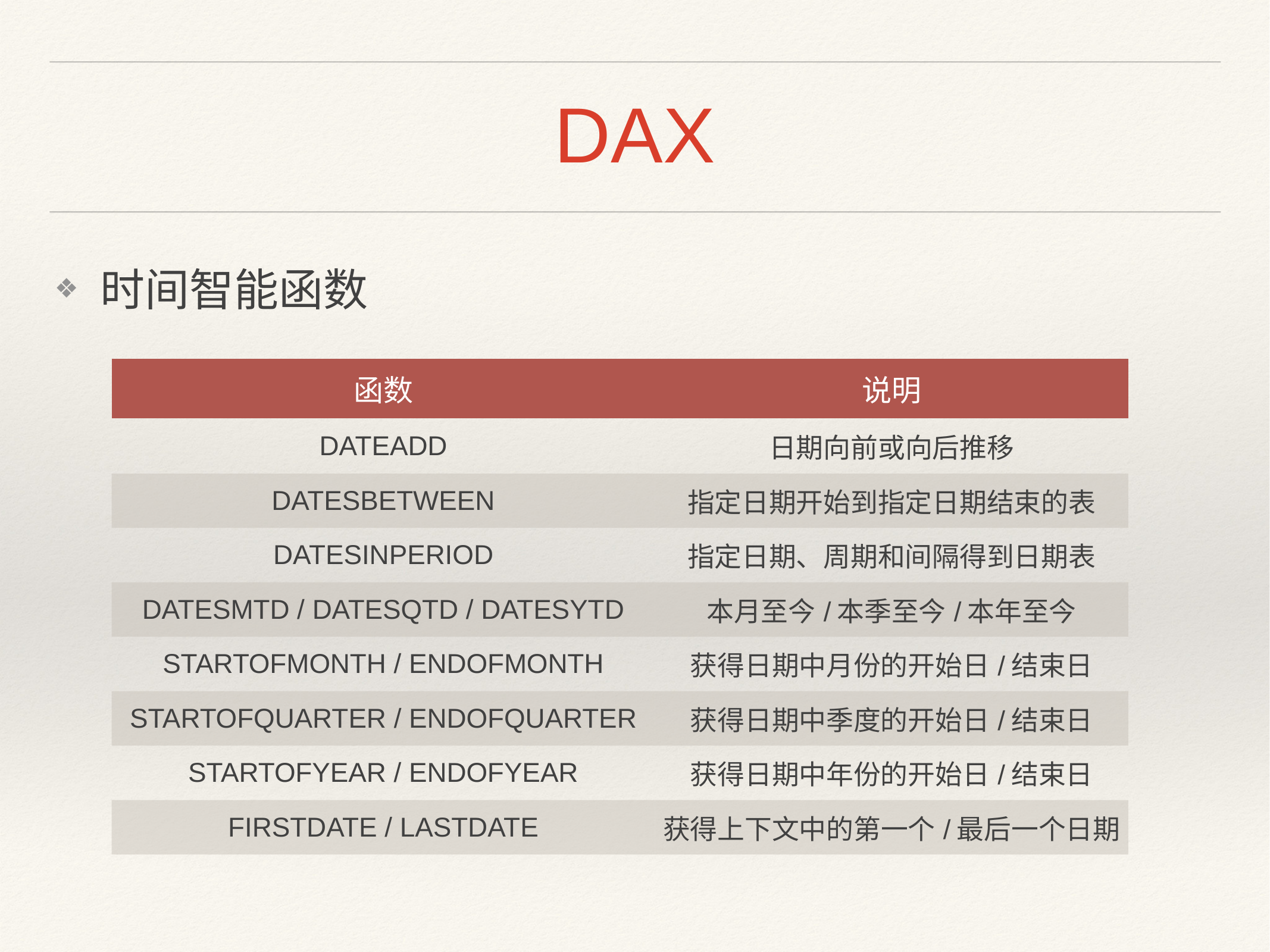

# DAX
时间智能函数
| 函数 | 说明 |
| --- | --- |
| DATEADD | 日期向前或向后推移 |
| DATESBETWEEN | 指定日期开始到指定日期结束的表 |
| DATESINPERIOD | 指定日期、周期和间隔得到日期表 |
| DATESMTD / DATESQTD / DATESYTD | 本月至今/本季至今/本年至今 |
| STARTOFMONTH / ENDOFMONTH | 获得日期中月份的开始日/结束日 |
| STARTOFQUARTER / ENDOFQUARTER | 获得日期中季度的开始日/结束日 |
| STARTOFYEAR / ENDOFYEAR | 获得日期中年份的开始日/结束日 |
| FIRSTDATE / LASTDATE | 获得上下文中的第一个/最后一个日期 |